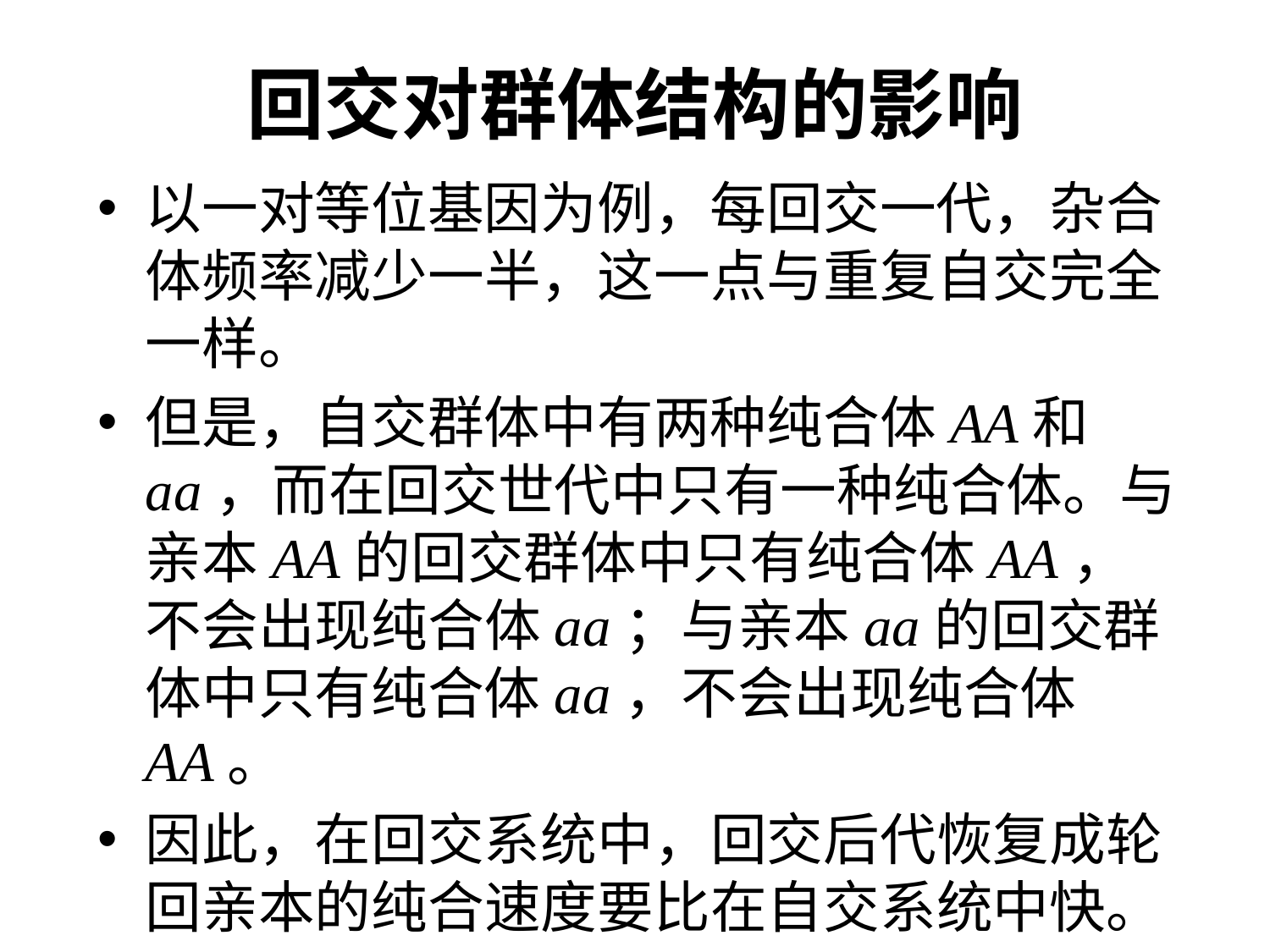

# 回交对群体结构的影响
以一对等位基因为例，每回交一代，杂合体频率减少一半，这一点与重复自交完全一样。
但是，自交群体中有两种纯合体AA和aa，而在回交世代中只有一种纯合体。与亲本AA的回交群体中只有纯合体AA，不会出现纯合体aa；与亲本aa的回交群体中只有纯合体aa，不会出现纯合体AA。
因此，在回交系统中，回交后代恢复成轮回亲本的纯合速度要比在自交系统中快。